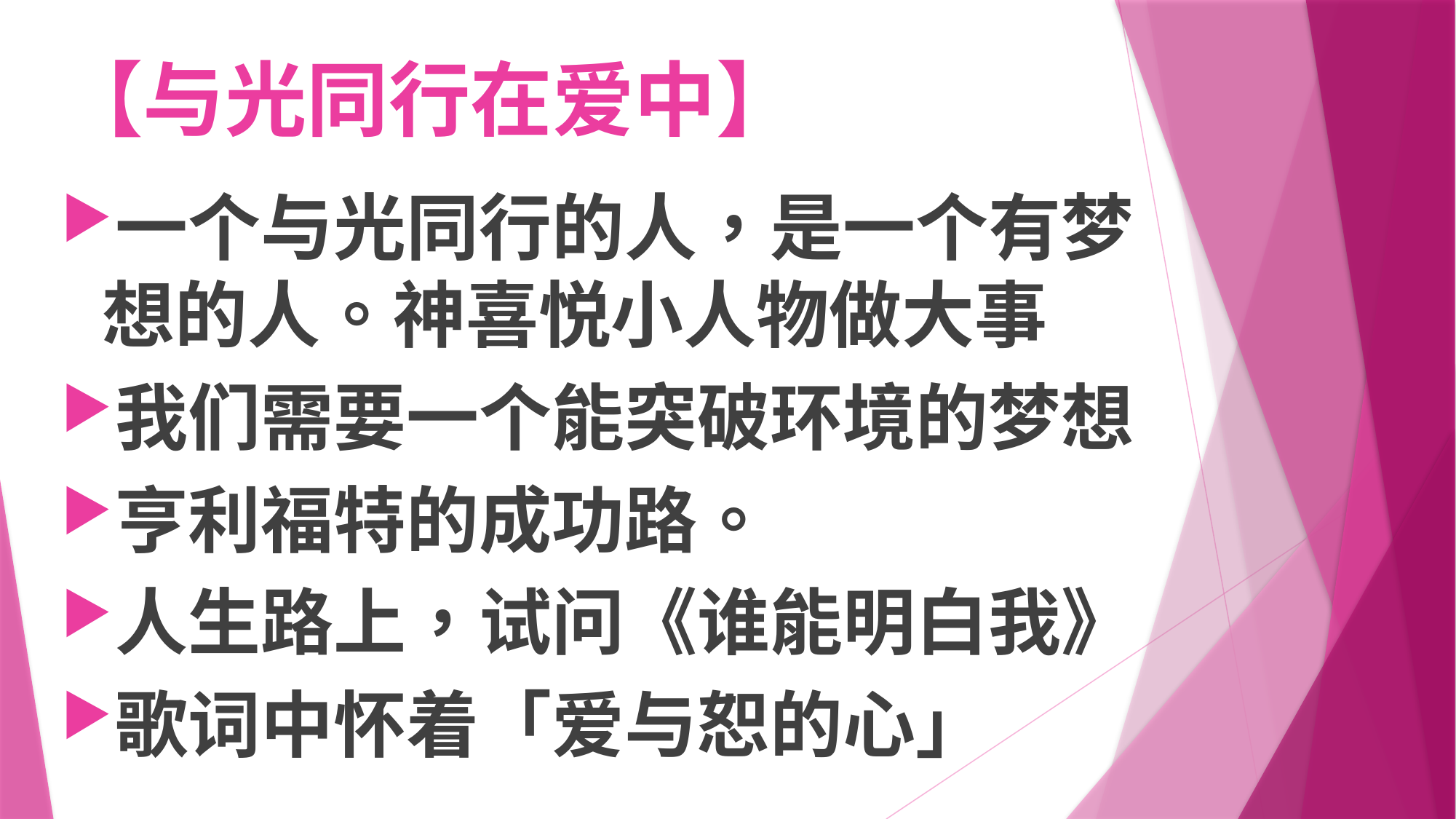

# 【与光同行在爱中】
一个与光同行的人，是一个有梦想的人。神喜悦小人物做大事
我们需要一个能突破环境的梦想
亨利福特的成功路。
人生路上，试问《谁能明白我》
歌词中怀着「爱与恕的心」